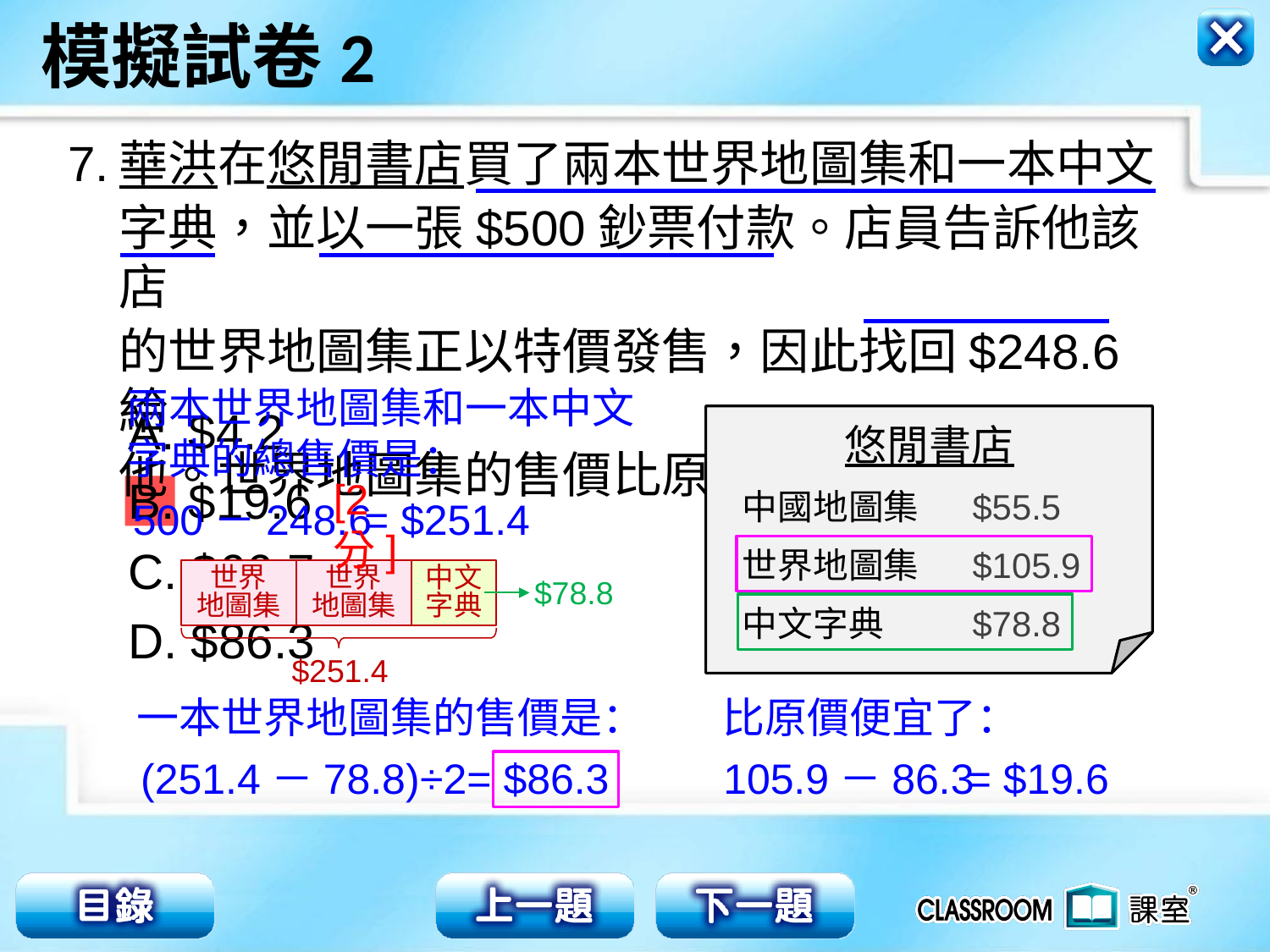

7.
華洪在悠閒書店買了兩本世界地圖集和一本中文
字典，並以一張$500鈔票付款。店員告訴他該店
的世界地圖集正以特價發售，因此找回$248.6給
他。世界地圖集的售價比原價便宜了多少？
兩本世界地圖集和一本中文字典的總售價是：
A. $4.2
B. $19.6
C. $66.7
D. $86.3
悠閒書店
  中國地圖集	$55.5
  世界地圖集	$105.9
  中文字典	$78.8
[2分]

500－248.6
= $251.4

世界
地圖集
世界
地圖集
中文
字典
$78.8

$251.4
一本世界地圖集的售價是：
比原價便宜了：
(251.4－78.8)÷2
= $86.3
105.9－86.3
= $19.6